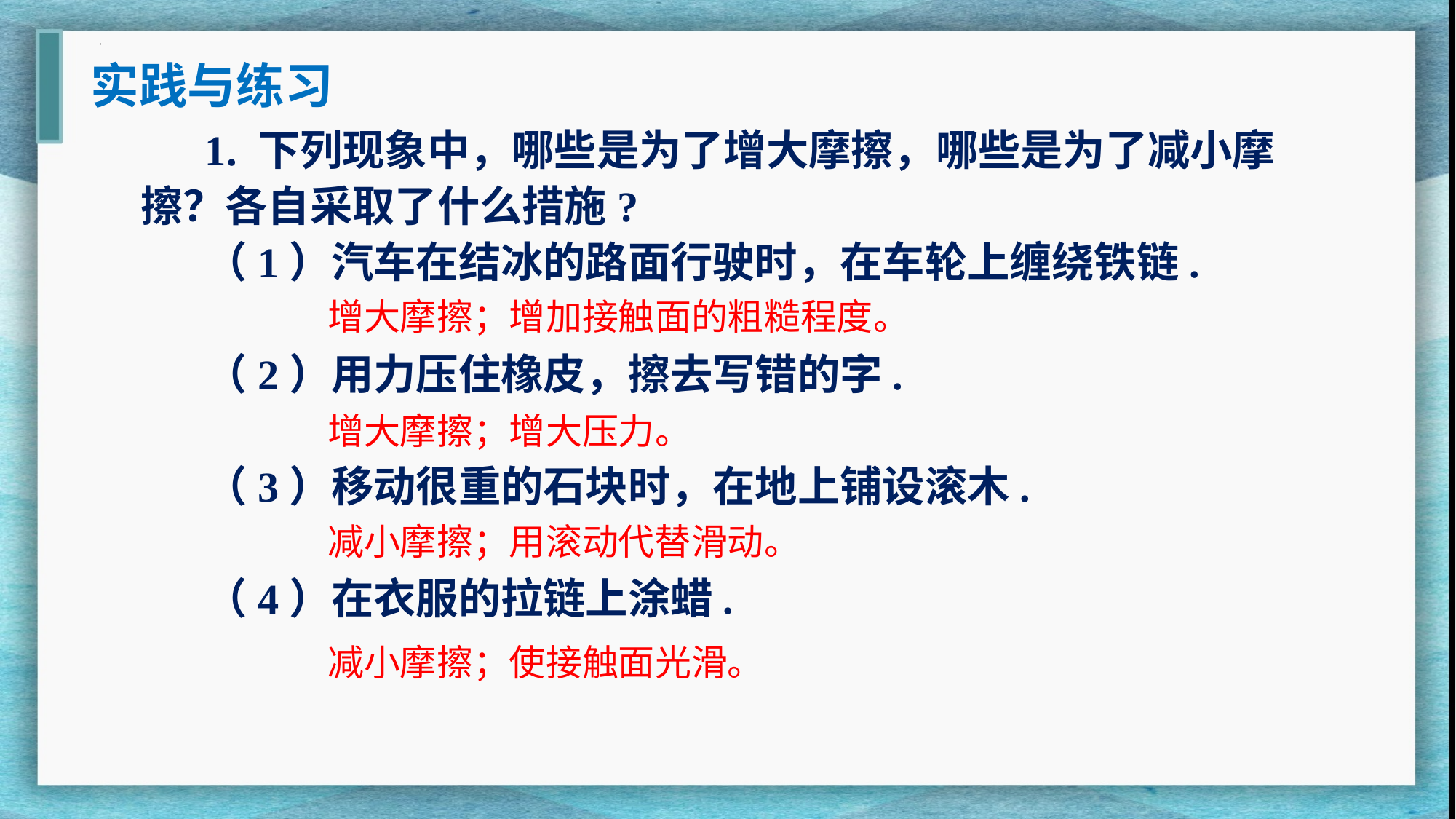

实践与练习
1. 下列现象中，哪些是为了增大摩擦，哪些是为了减小摩擦？各自采取了什么措施?
（1）汽车在结冰的路面行驶时，在车轮上缠绕铁链.

（2）用力压住橡皮，擦去写错的字.

（3）移动很重的石块时，在地上铺设滚木.

（4）在衣服的拉链上涂蜡.
增大摩擦；增加接触面的粗糙程度。
增大摩擦；增大压力。
减小摩擦；用滚动代替滑动。
减小摩擦；使接触面光滑。